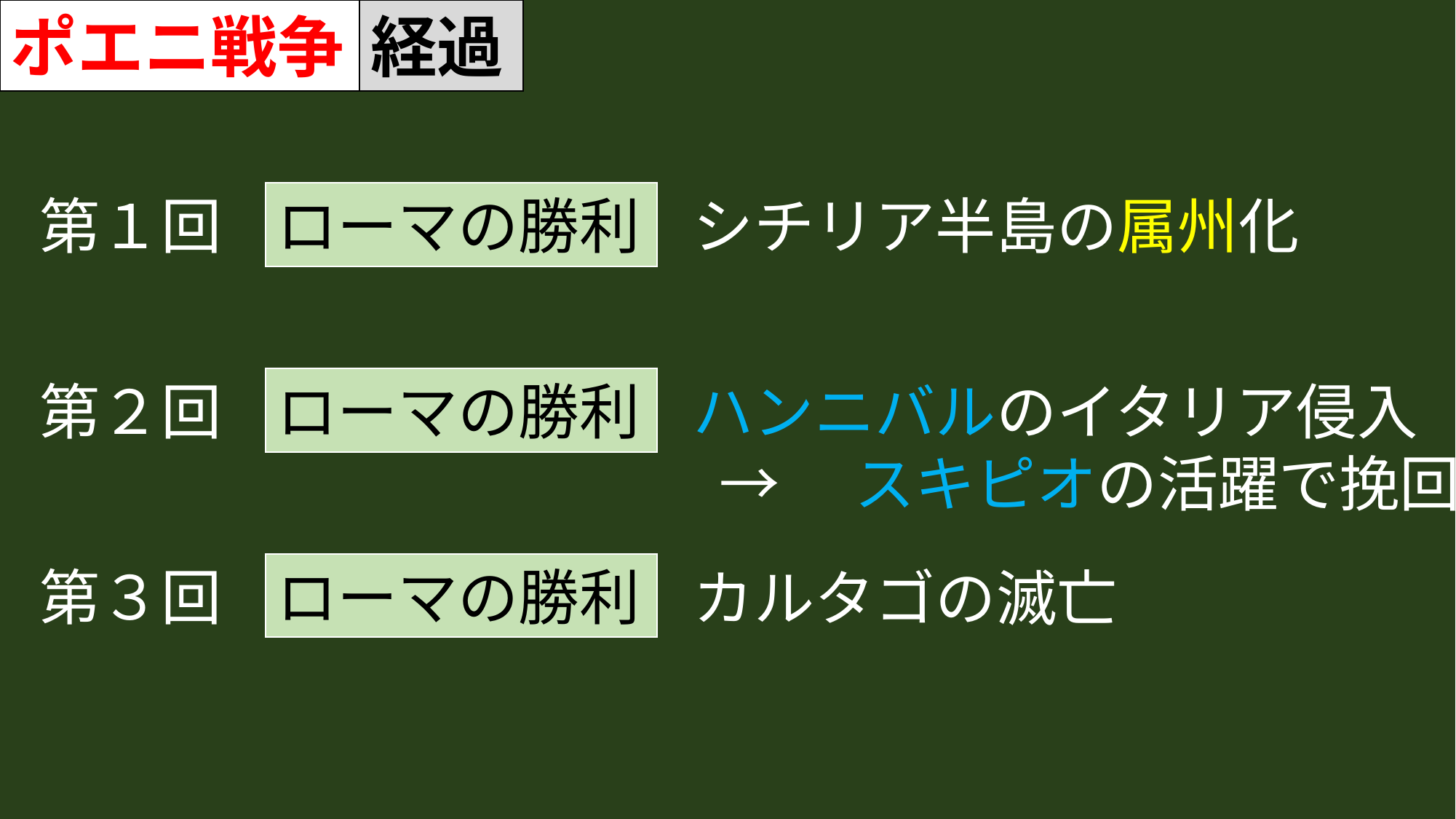

ポエニ戦争
経過
第１回
ローマの勝利
シチリア半島の属州化
第２回
ローマの勝利
ハンニバルのイタリア侵入
→　スキピオの活躍で挽回
第３回
ローマの勝利
カルタゴの滅亡